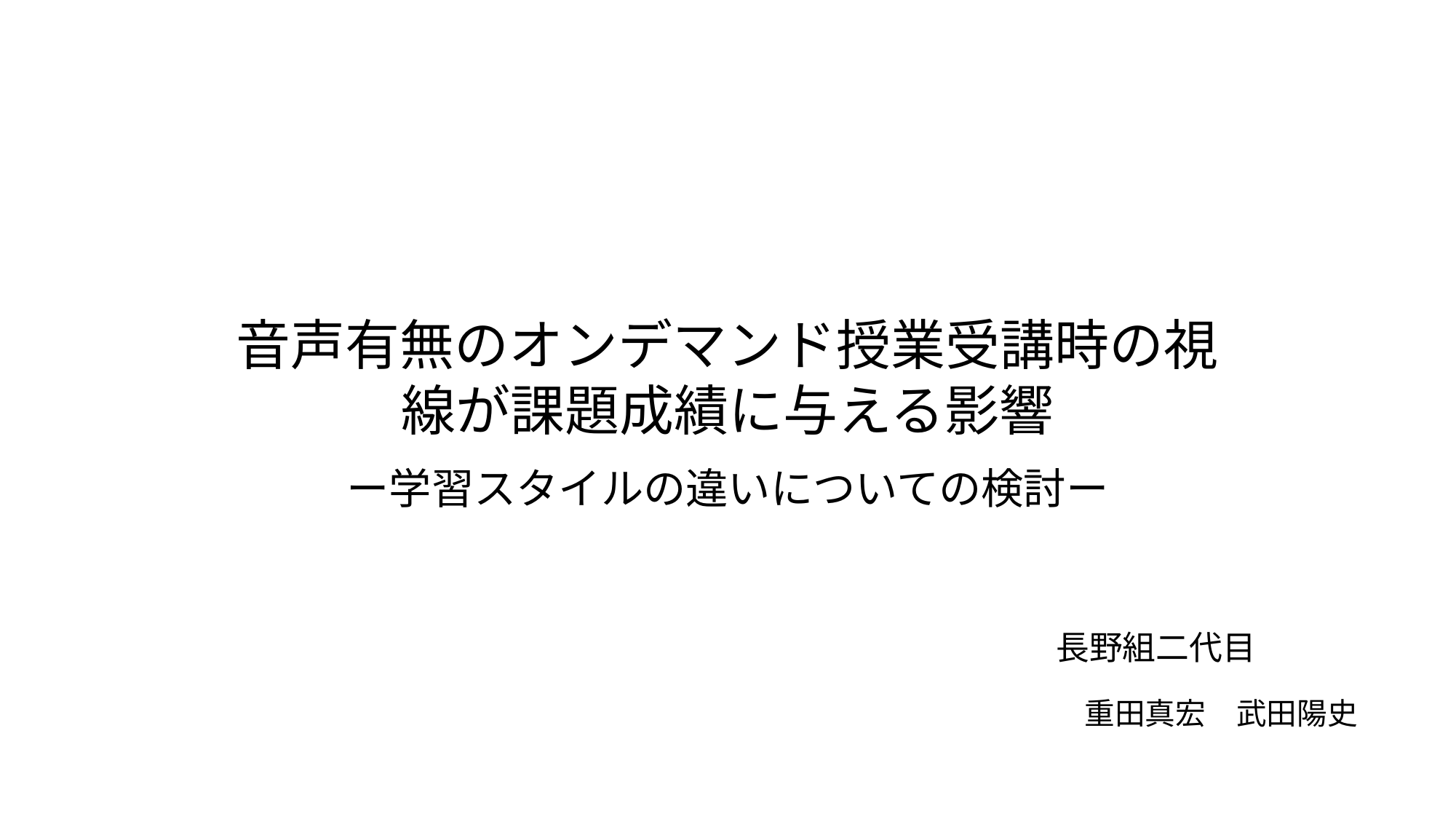

音声有無のオンデマンド授業受講時の視線が課題成績に与える影響
ー学習スタイルの違いについての検討ー
長野組二代目
重田真宏　武田陽史